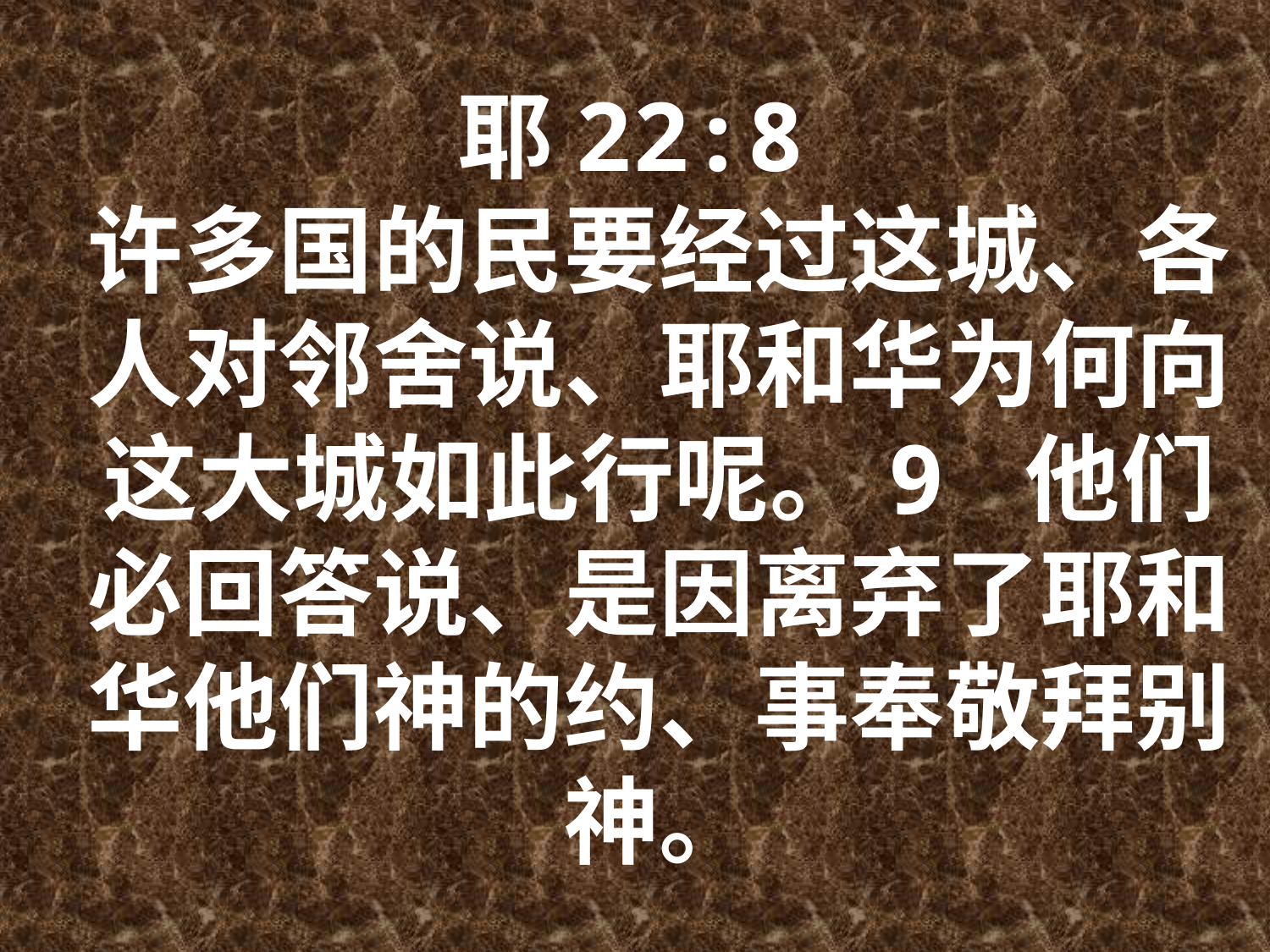

# 耶22:8 许多国的民要经过这城、各人对邻舍说、耶和华为何向这大城如此行呢。9 他们必回答说、是因离弃了耶和华他们神的约、事奉敬拜别神。